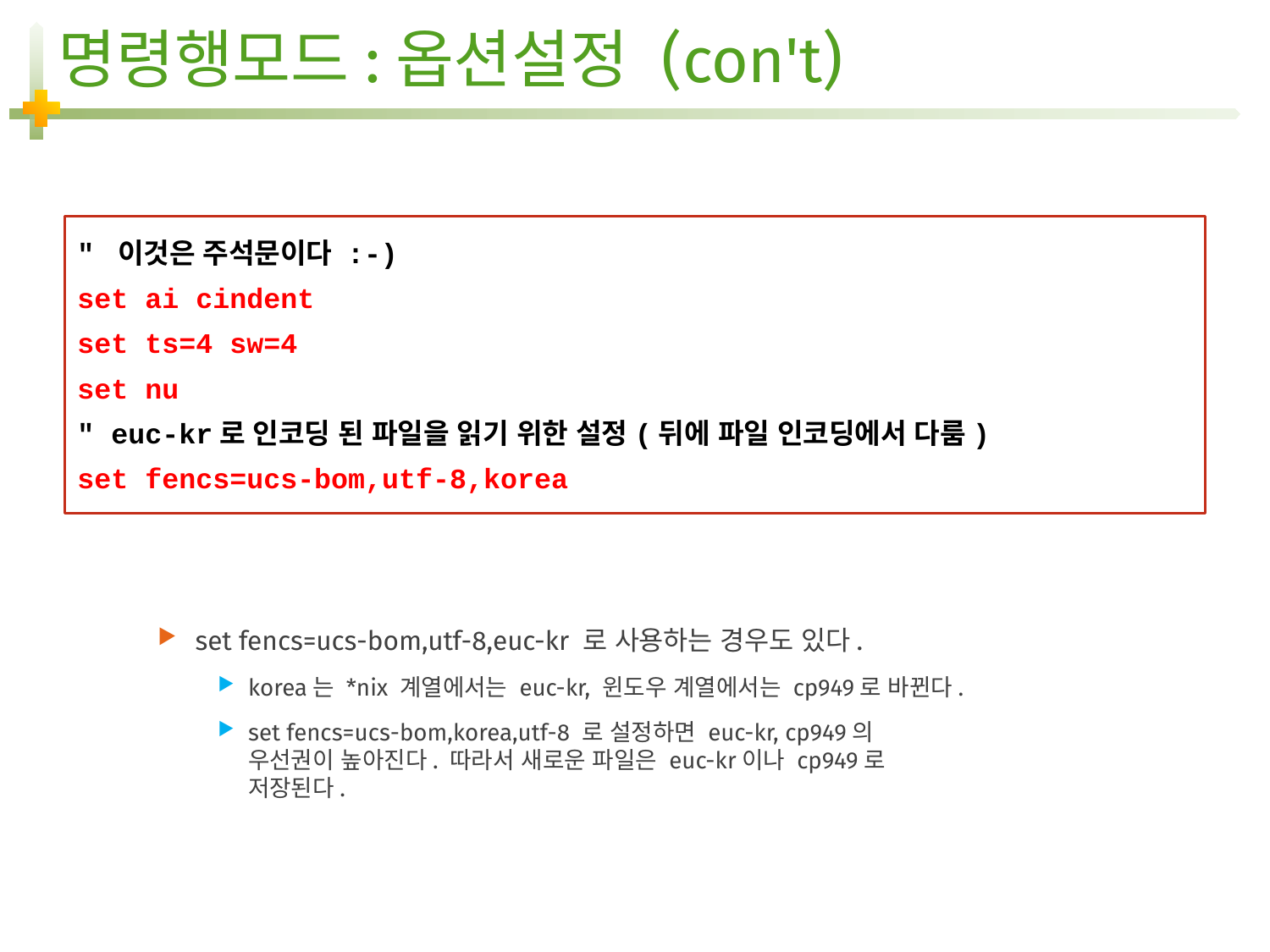

# 명령행모드:옵션설정 (con't)
.vimrc 예시

set fencs=ucs-bom,utf-8,euc-kr 로 사용하는 경우도 있다.
korea는 *nix 계열에서는 euc-kr, 윈도우 계열에서는 cp949로 바뀐다.
set fencs=ucs-bom,korea,utf-8 로 설정하면 euc-kr, cp949의 우선권이 높아진다. 따라서 새로운 파일은 euc-kr이나 cp949로 저장된다.
" 이것은 주석문이다 :-)
set ai cindent
set ts=4 sw=4
set nu
" euc-kr로 인코딩 된 파일을 읽기 위한 설정(뒤에 파일 인코딩에서 다룸)
set fencs=ucs-bom,utf-8,korea